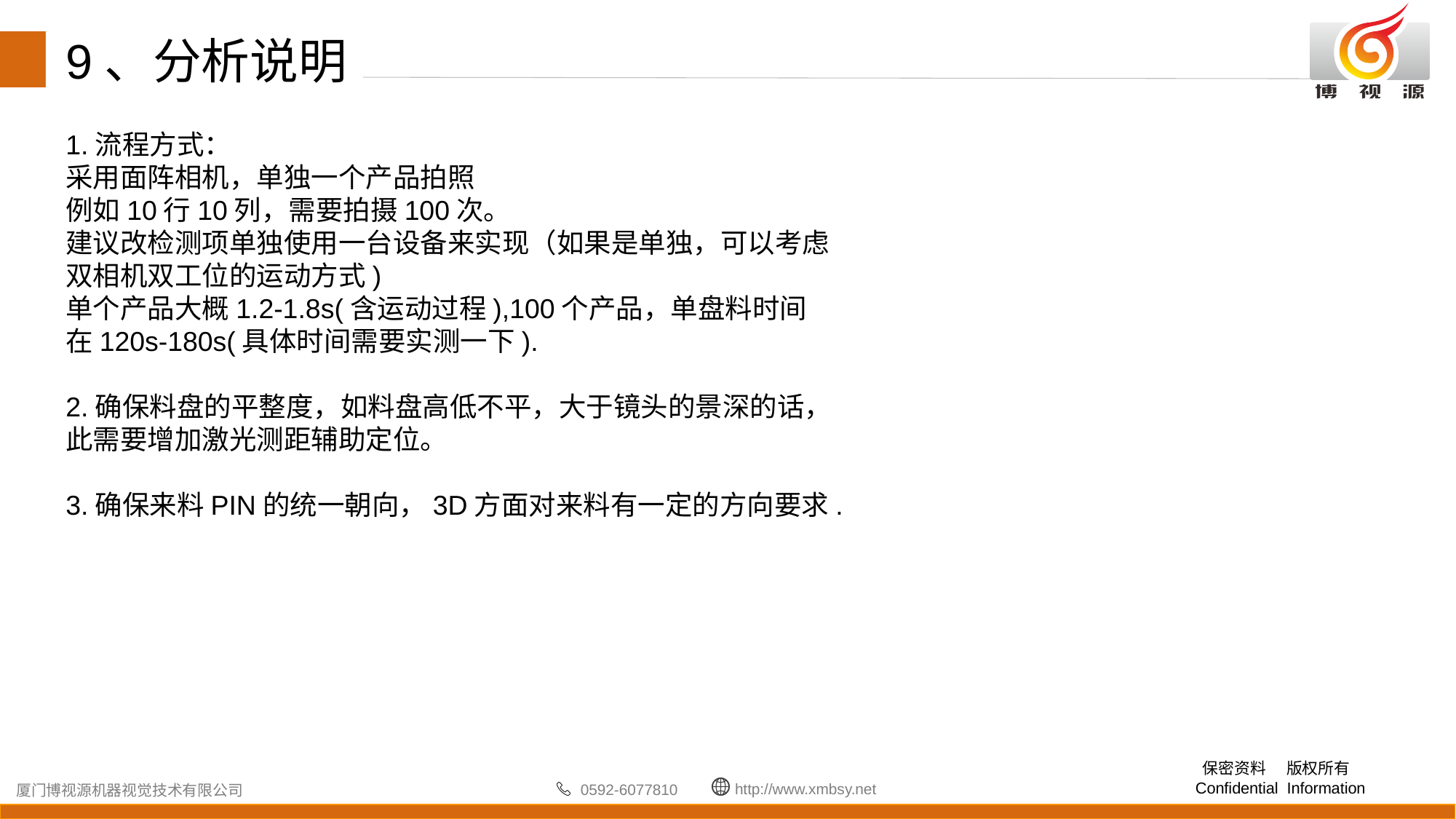

9、分析说明
1.流程方式：
采用面阵相机，单独一个产品拍照
例如10行10列，需要拍摄100次。
建议改检测项单独使用一台设备来实现（如果是单独，可以考虑双相机双工位的运动方式)
单个产品大概1.2-1.8s(含运动过程),100个产品，单盘料时间在120s-180s(具体时间需要实测一下).

2.确保料盘的平整度，如料盘高低不平，大于镜头的景深的话，此需要增加激光测距辅助定位。

3.确保来料PIN的统一朝向，3D方面对来料有一定的方向要求.